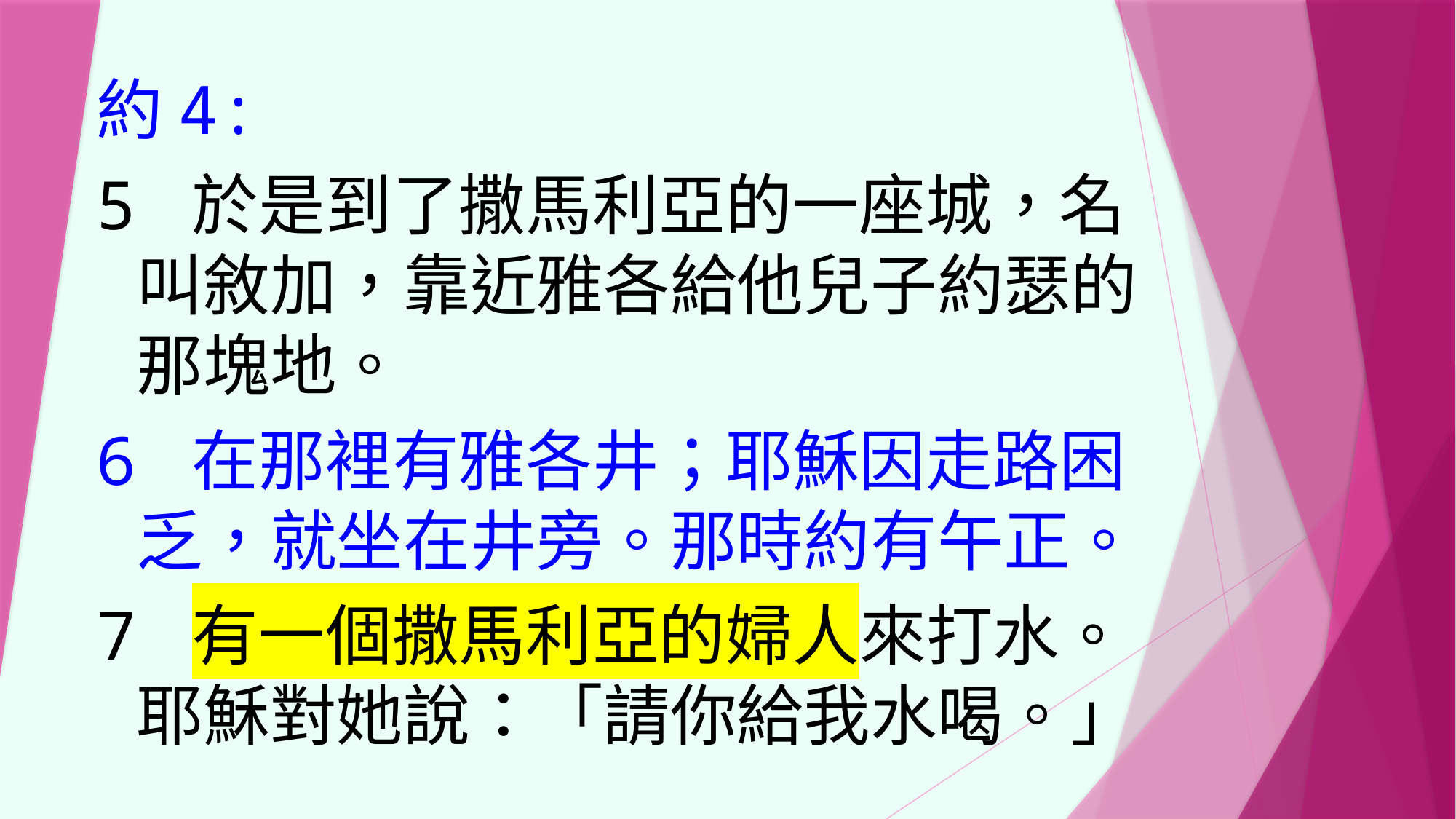

約4:
5 於是到了撒馬利亞的一座城，名叫敘加，靠近雅各給他兒子約瑟的那塊地。
6 在那裡有雅各井；耶穌因走路困乏，就坐在井旁。那時約有午正。
7 有一個撒馬利亞的婦人來打水。 耶穌對她說：「請你給我水喝。」